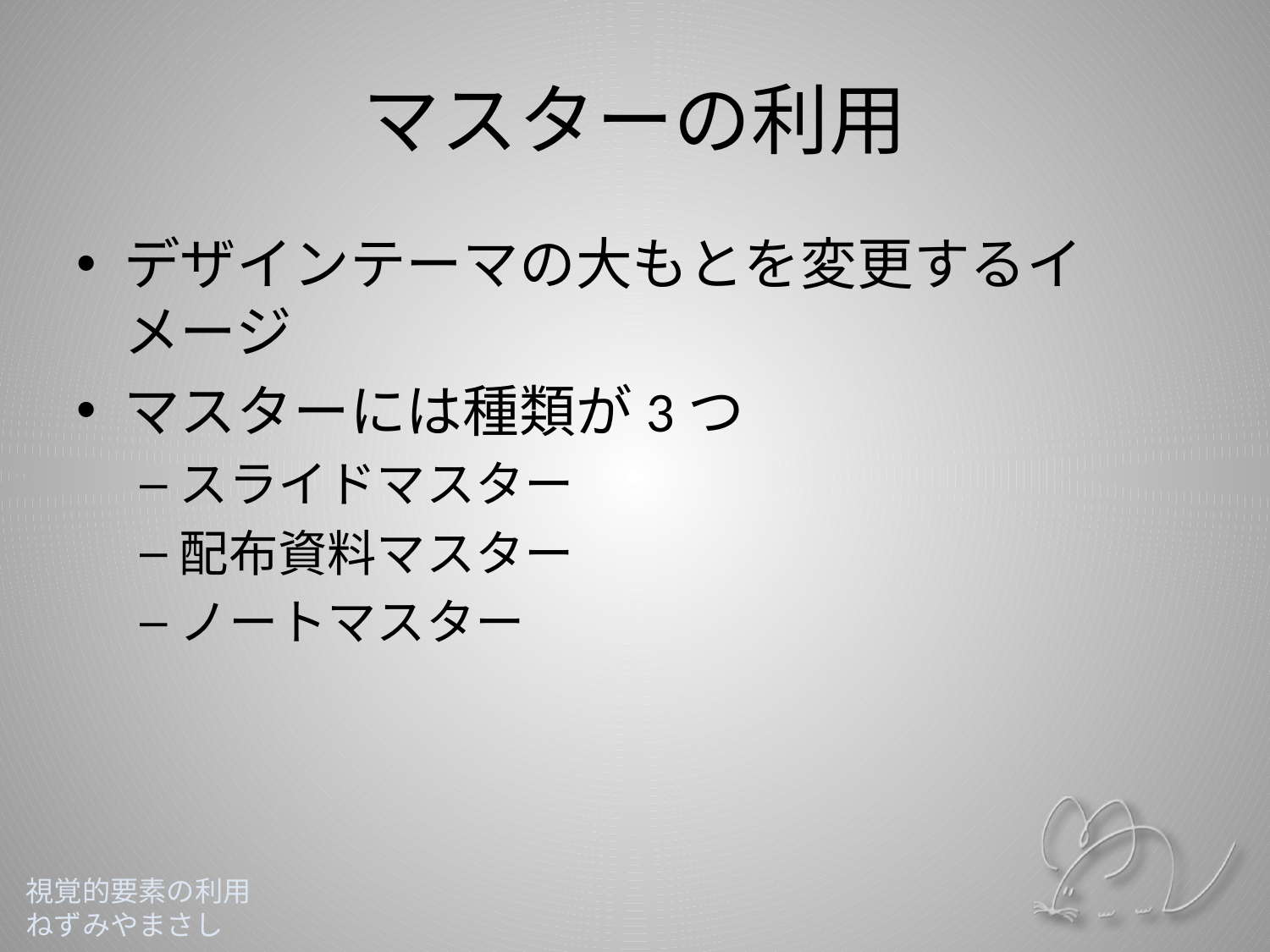

# マスターの利用
デザインテーマの大もとを変更するイメージ
マスターには種類が3つ
スライドマスター
配布資料マスター
ノートマスター